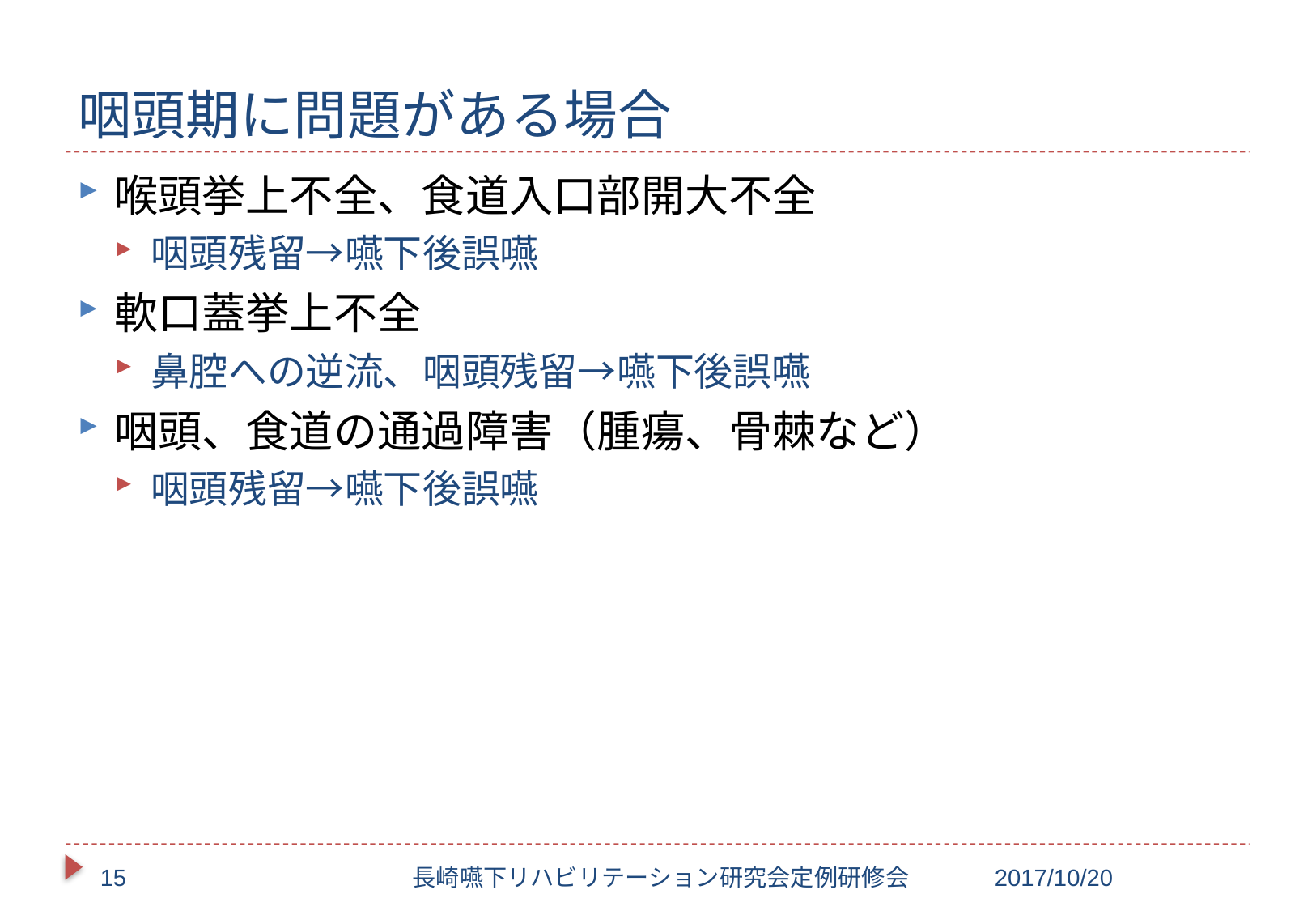

# 咽頭期に問題がある場合
喉頭挙上不全、食道入口部開大不全
咽頭残留→嚥下後誤嚥
軟口蓋挙上不全
鼻腔への逆流、咽頭残留→嚥下後誤嚥
咽頭、食道の通過障害（腫瘍、骨棘など）
咽頭残留→嚥下後誤嚥
15
長崎嚥下リハビリテーション研究会定例研修会
2017/10/20